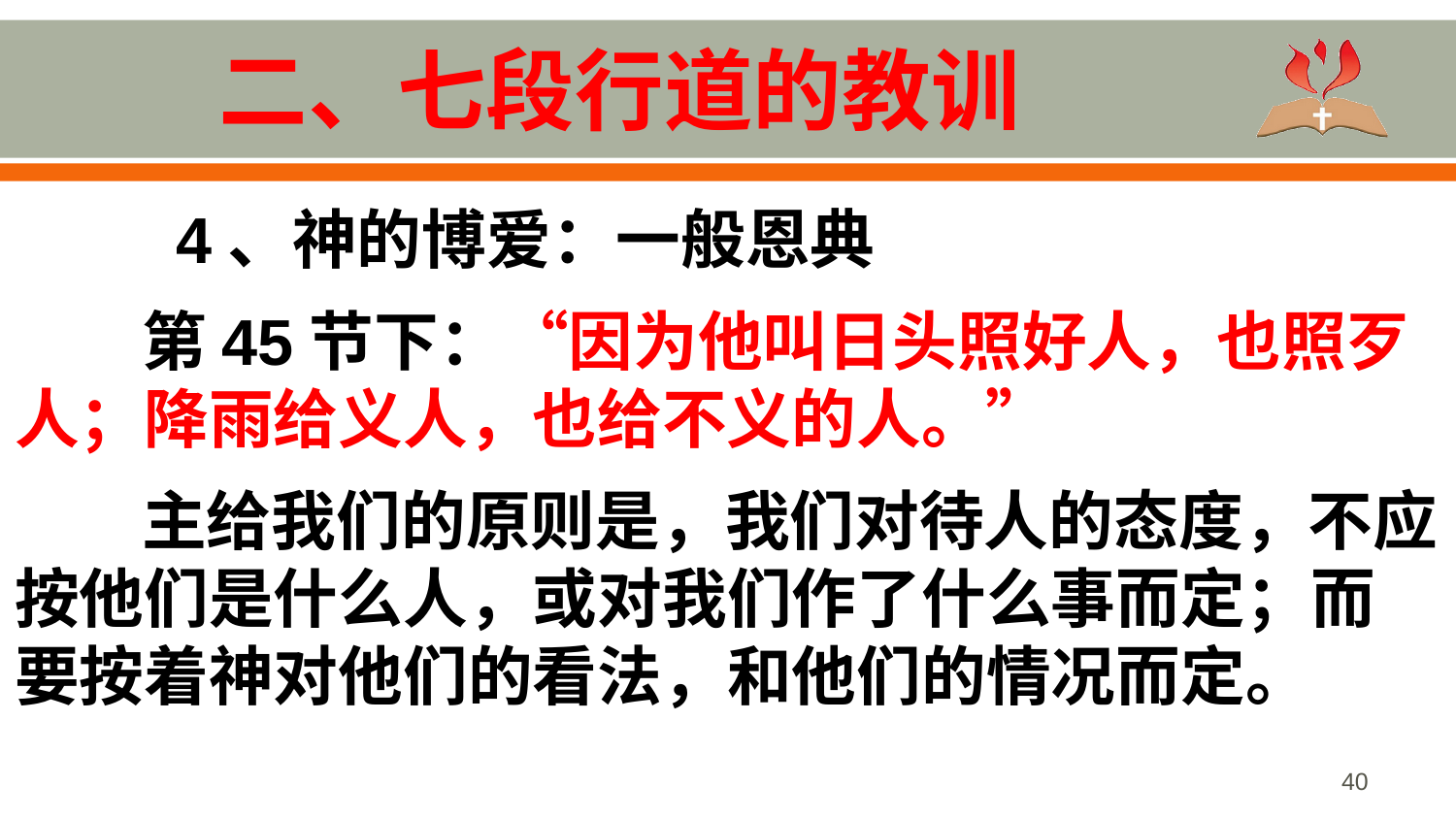

# 二、七段行道的教训
         4、神的博爱：一般恩典
第45节下：“因为他叫日头照好人，也照歹人；降雨给义人，也给不义的人。”
主给我们的原则是，我们对待人的态度，不应按他们是什么人，或对我们作了什么事而定；而要按着神对他们的看法，和他们的情况而定。

40